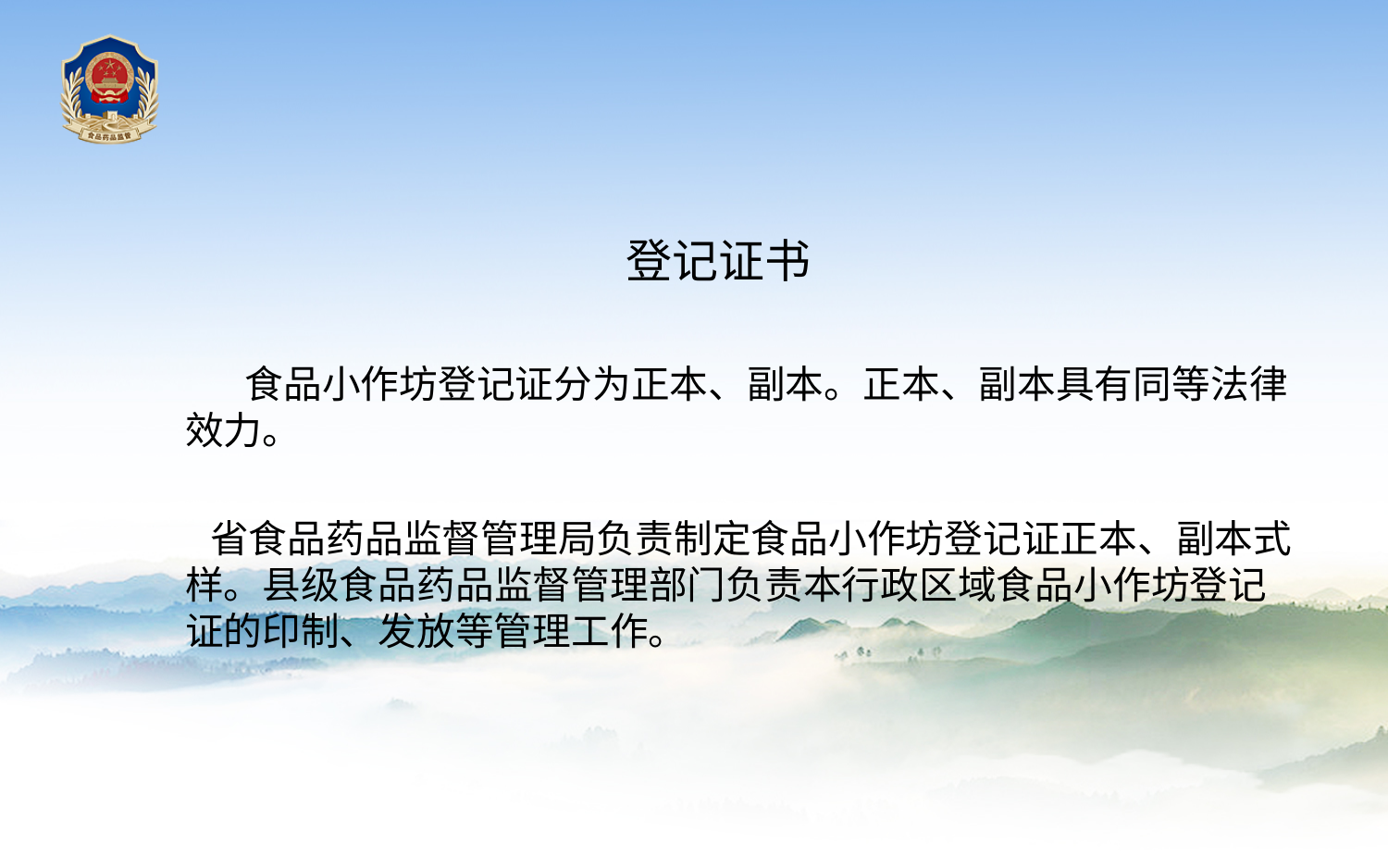

登记证书

            食品小作坊登记证分为正本、副本。正本、副本具有同等法律效力。

　　省食品药品监督管理局负责制定食品小作坊登记证正本、副本式样。县级食品药品监督管理部门负责本行政区域食品小作坊登记证的印制、发放等管理工作。